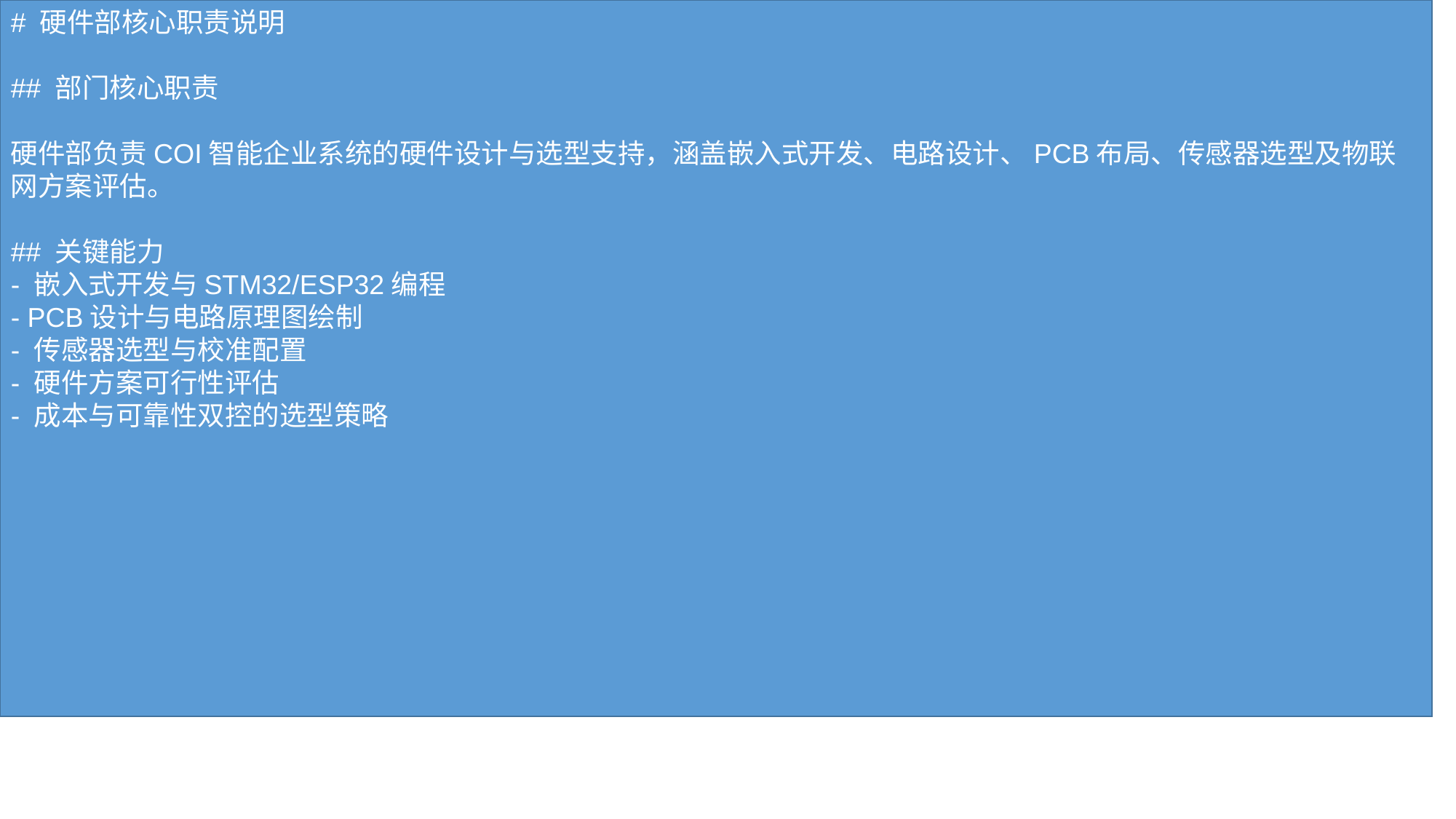

# 硬件部核心职责说明 ## 部门核心职责 硬件部负责COI智能企业系统的硬件设计与选型支持，涵盖嵌入式开发、电路设计、PCB布局、传感器选型及物联网方案评估。 ## 关键能力 - 嵌入式开发与STM32/ESP32编程 - PCB设计与电路原理图绘制 - 传感器选型与校准配置 - 硬件方案可行性评估 - 成本与可靠性双控的选型策略
#